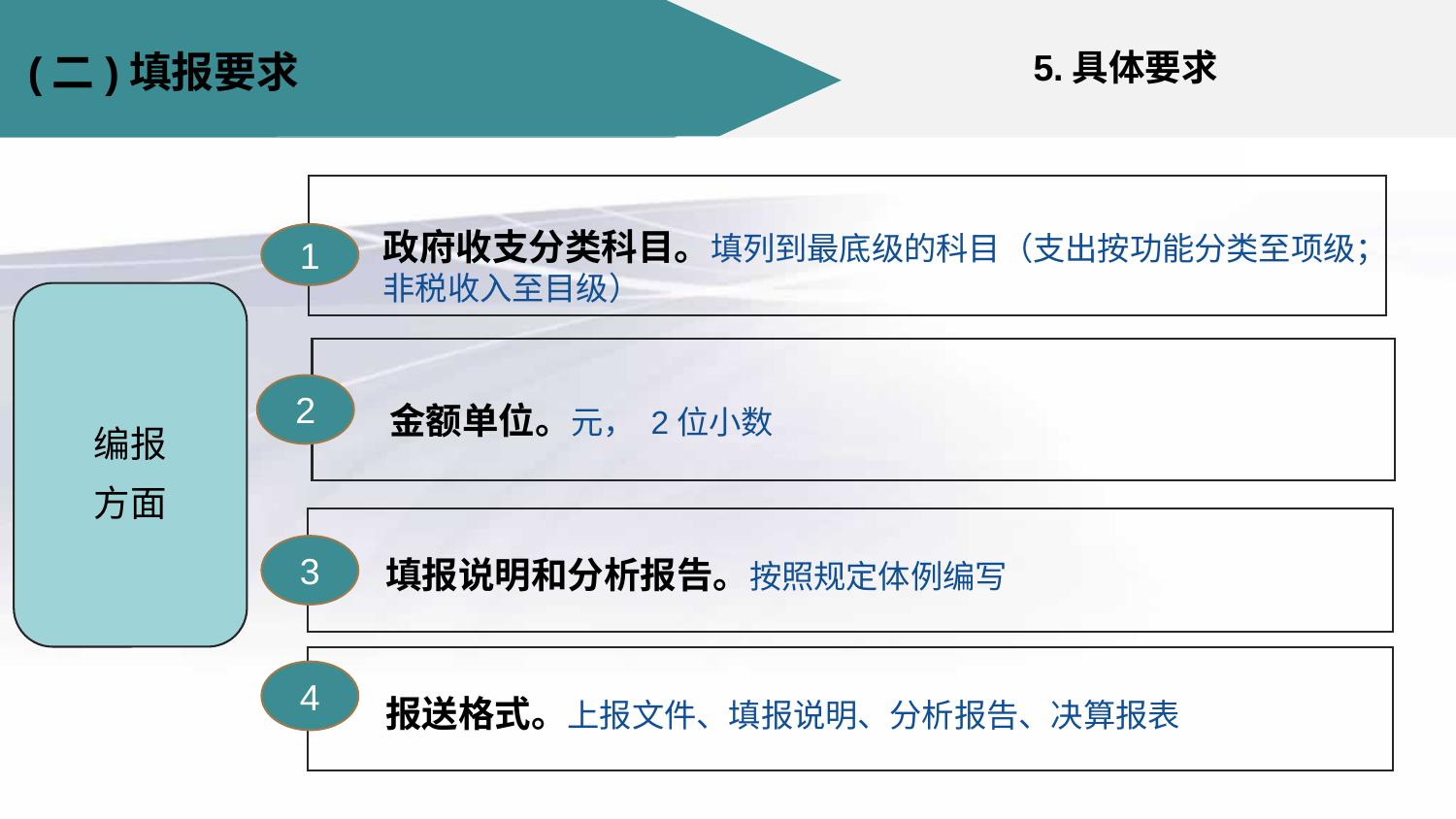

二、2021年的宏观经济形势和积极财政政策
#
(二)填报要求
5.具体要求

（二）2021年积极财政政策。

政府收支分类科目。填列到最底级的科目（支出按功能分类至项级；非税收入至目级）
1
编报
方面

金额单位。元， 2位小数
2

填报说明和分析报告。按照规定体例编写

3

报送格式。上报文件、填报说明、分析报告、决算报表

4